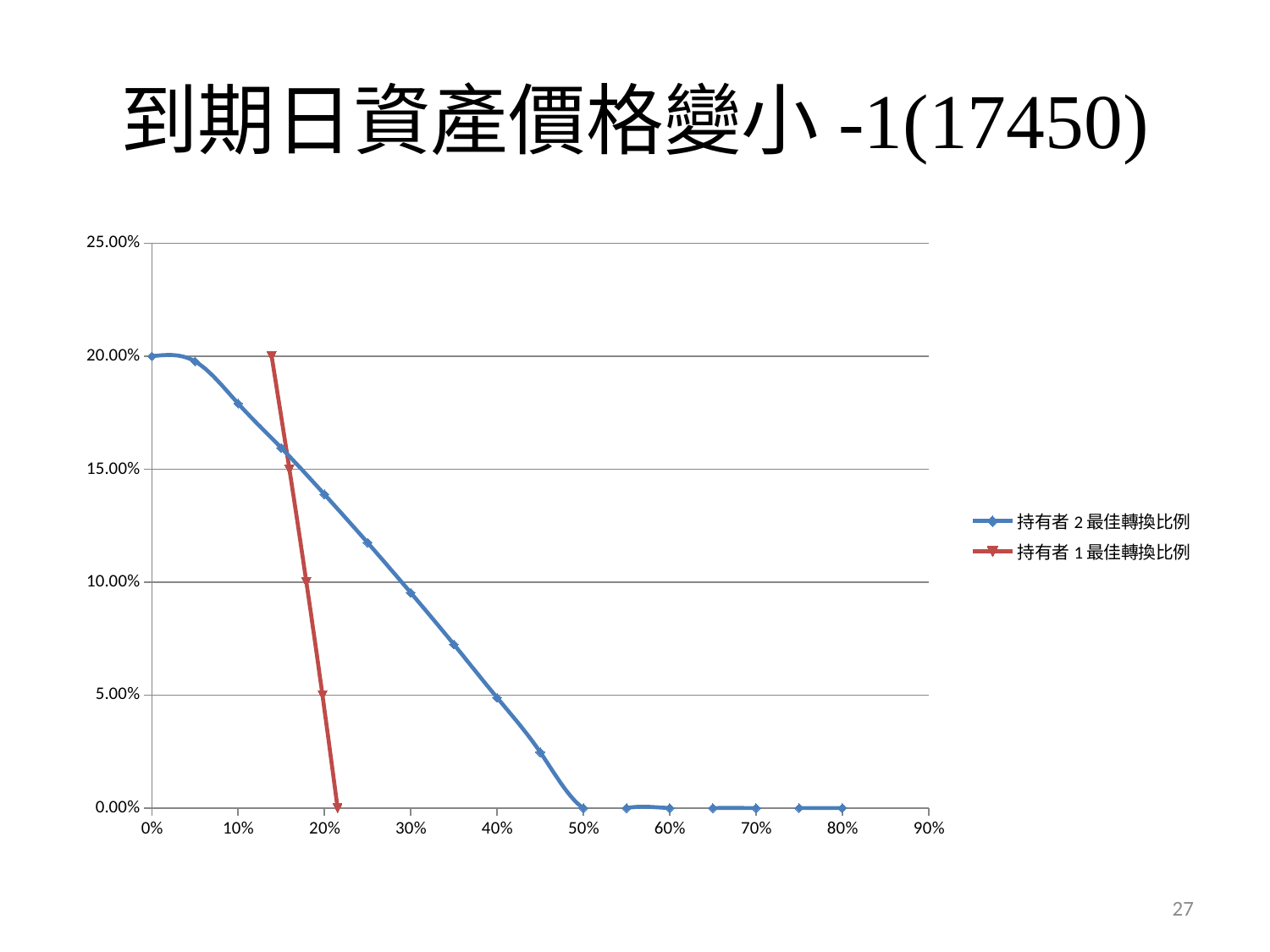

# 到期日資產價格變小-1(17450)

### Chart

| Category |  |  |
|---|---|---|
27